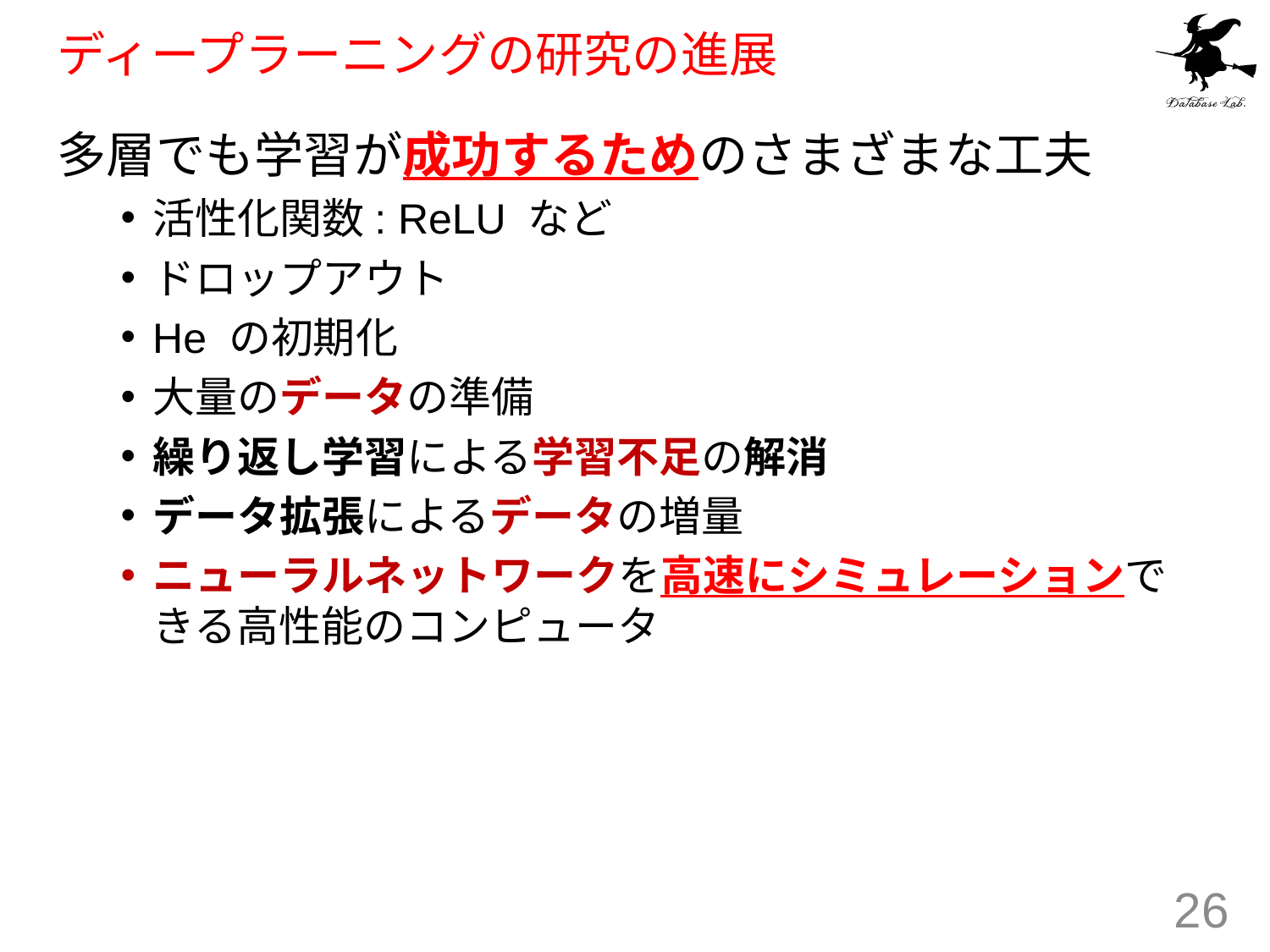

# ディープラーニングの研究の進展
多層でも学習が成功するためのさまざまな工夫
活性化関数: ReLU など
ドロップアウト
He の初期化
大量のデータの準備
繰り返し学習による学習不足の解消
データ拡張によるデータの増量
ニューラルネットワークを高速にシミュレーションできる高性能のコンピュータ

26